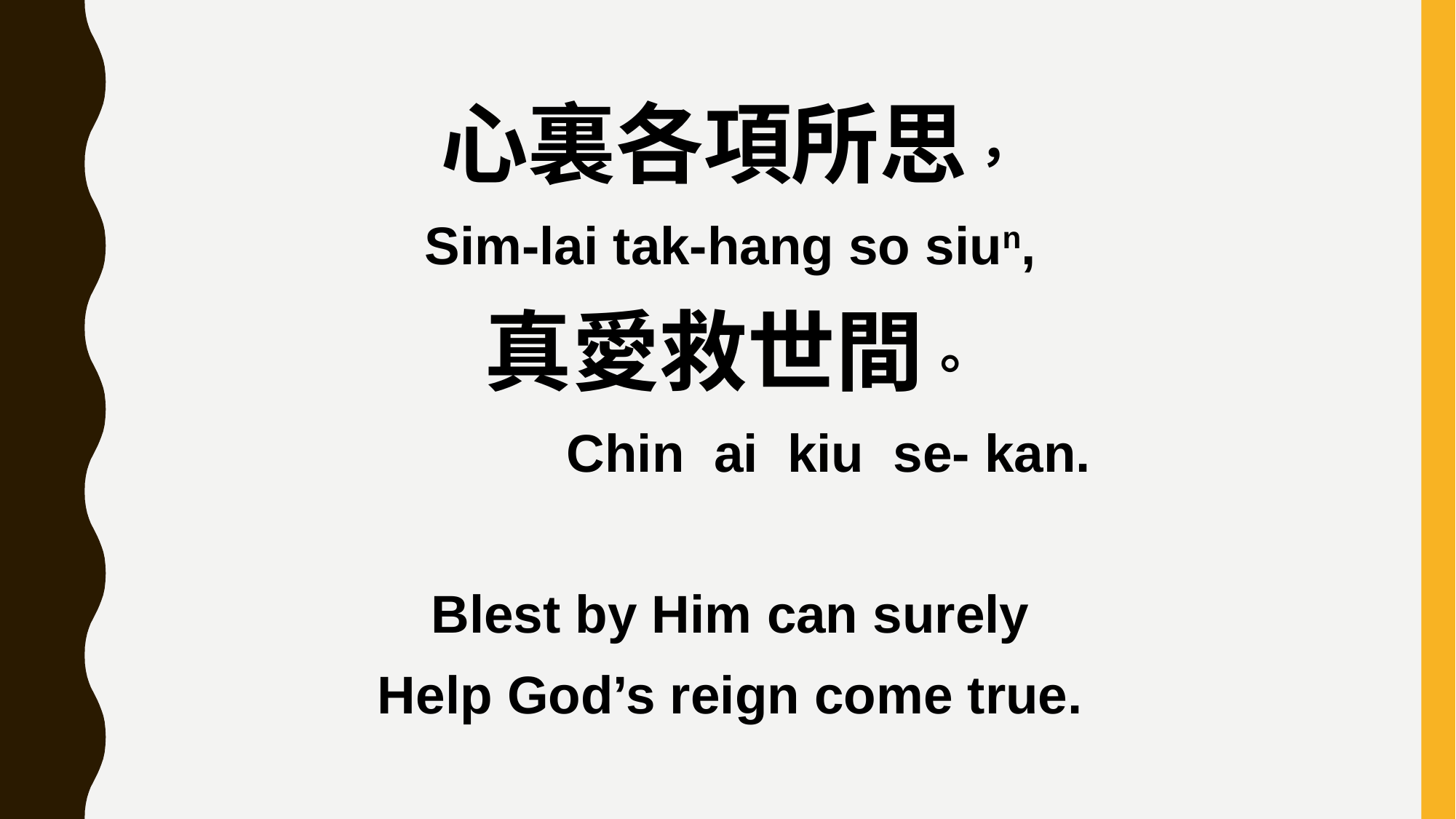

心裏各項所思，
Sim-lai tak-hang so siun,
真愛救世間。
                         Chin  ai  kiu  se- kan.

Blest by Him can surely
Help God’s reign come true.